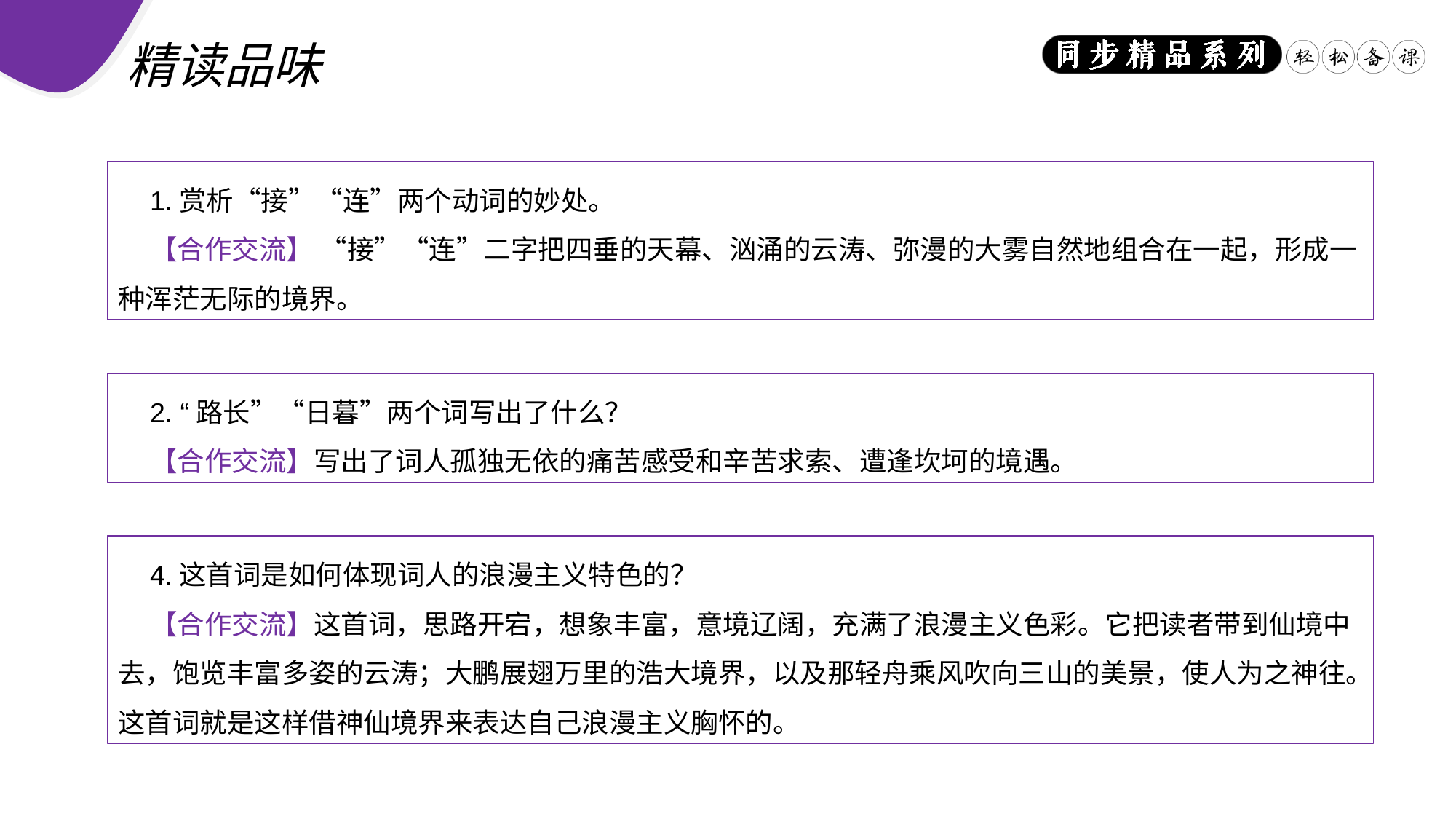

精读品味
1.赏析“接”“连”两个动词的妙处。
【合作交流】 “接”“连”二字把四垂的天幕、汹涌的云涛、弥漫的大雾自然地组合在一起，形成一种浑茫无际的境界。
2. “路长”“日暮”两个词写出了什么？
【合作交流】写出了词人孤独无依的痛苦感受和辛苦求索、遭逢坎坷的境遇。
4.这首词是如何体现词人的浪漫主义特色的？
【合作交流】这首词，思路开宕，想象丰富，意境辽阔，充满了浪漫主义色彩。它把读者带到仙境中去，饱览丰富多姿的云涛；大鹏展翅万里的浩大境界，以及那轻舟乘风吹向三山的美景，使人为之神往。这首词就是这样借神仙境界来表达自己浪漫主义胸怀的。